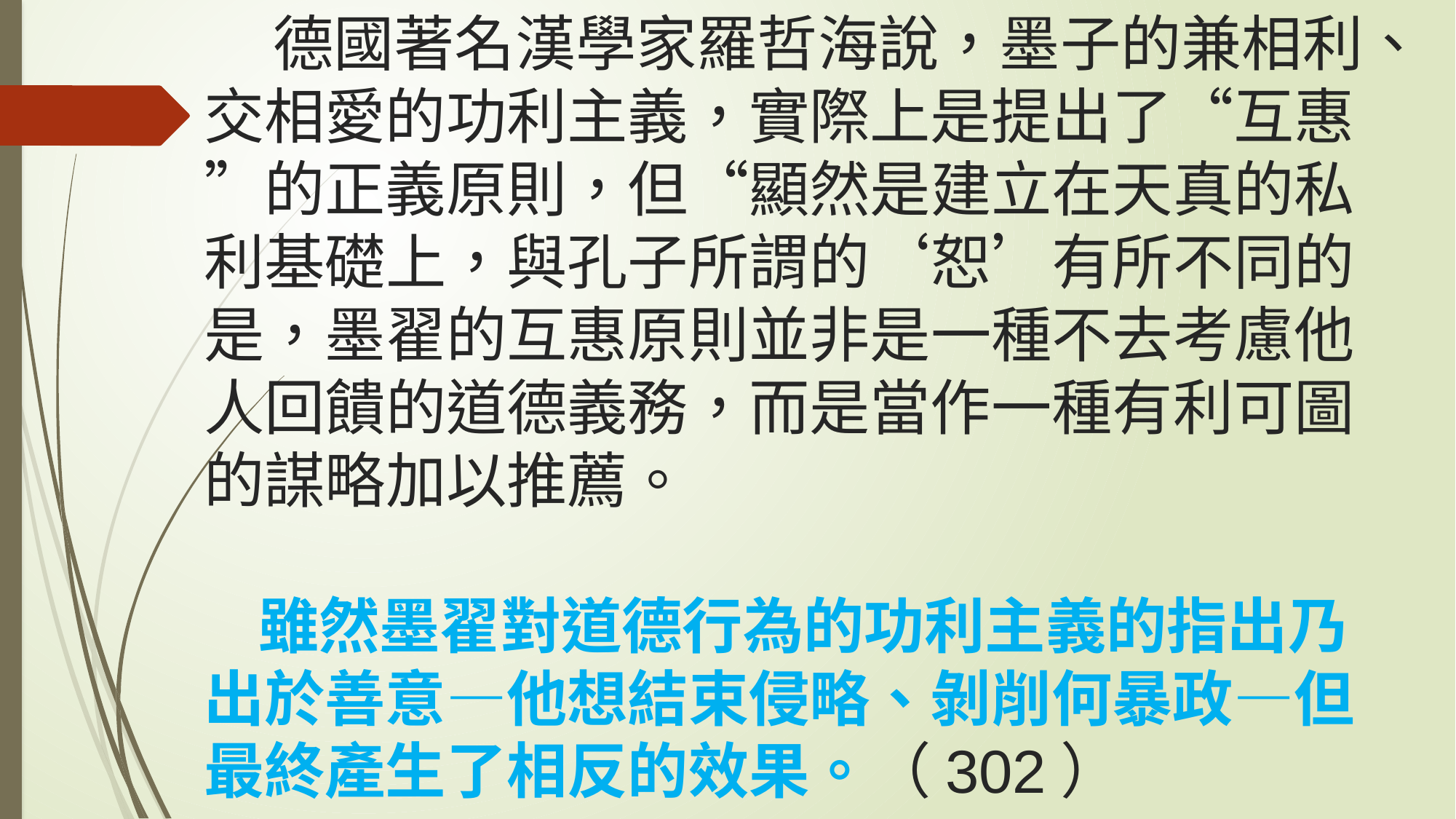

# 德國著名漢學家羅哲海說，墨子的兼相利、交相愛的功利主義，實際上是提出了“互惠”的正義原則，但“顯然是建立在天真的私利基礎上，與孔子所謂的‘恕’有所不同的是，墨翟的互惠原則並非是一種不去考慮他人回饋的道德義務，而是當作一種有利可圖的謀略加以推薦。 雖然墨翟對道德行為的功利主義的指出乃出於善意—他想結束侵略、剝削何暴政—但最終產生了相反的效果。（302）